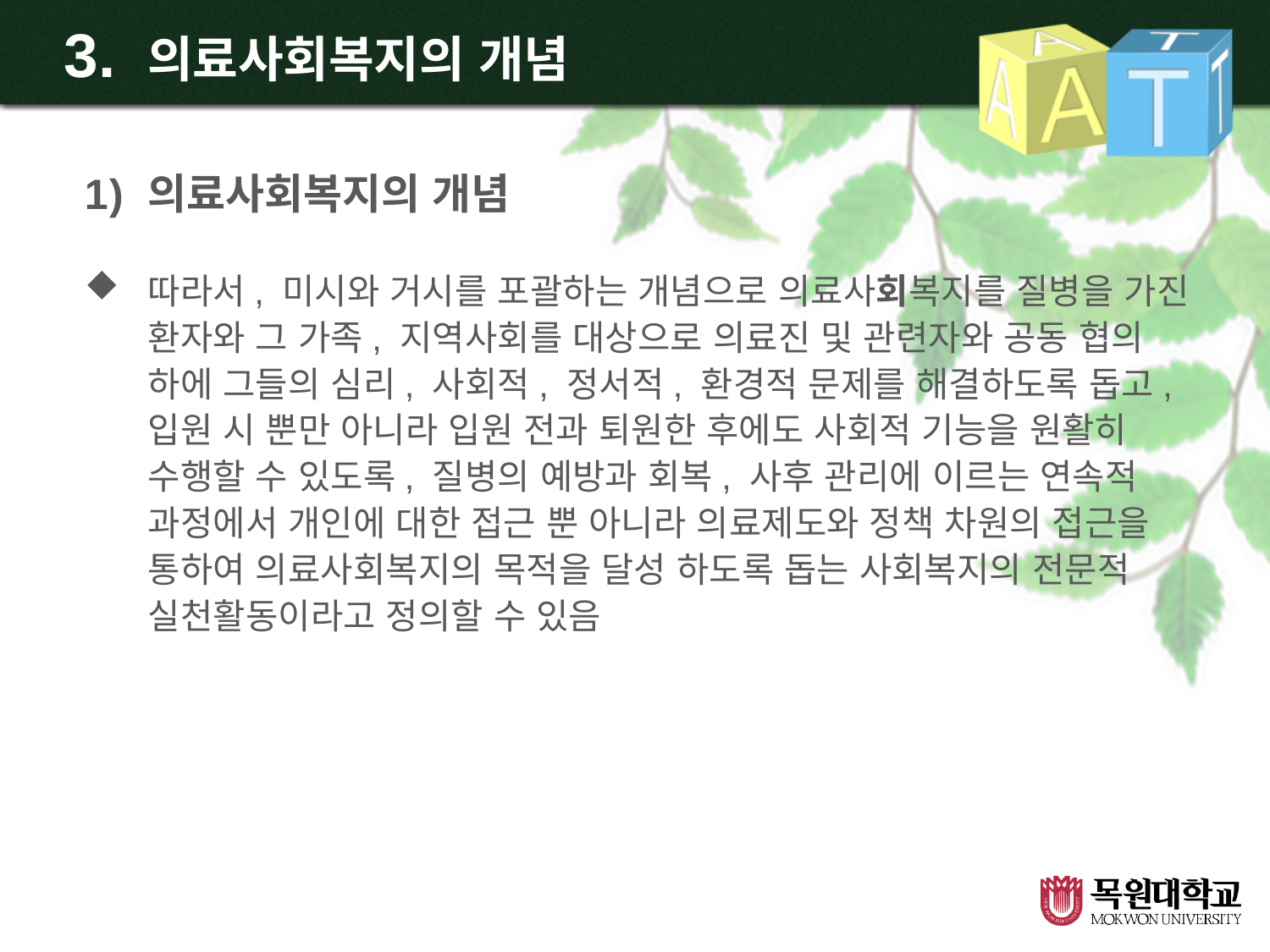

# 3. 의료사회복지의 개념

의료사회복지의 개념

따라서, 미시와 거시를 포괄하는 개념으로 의료사회복지를 질병을 가진 환자와 그 가족, 지역사회를 대상으로 의료진 및 관련자와 공동 협의 하에 그들의 심리, 사회적, 정서적, 환경적 문제를 해결하도록 돕고, 입원 시 뿐만 아니라 입원 전과 퇴원한 후에도 사회적 기능을 원활히 수행할 수 있도록, 질병의 예방과 회복, 사후 관리에 이르는 연속적 과정에서 개인에 대한 접근 뿐 아니라 의료제도와 정책 차원의 접근을 통하여 의료사회복지의 목적을 달성 하도록 돕는 사회복지의 전문적 실천활동이라고 정의할 수 있음